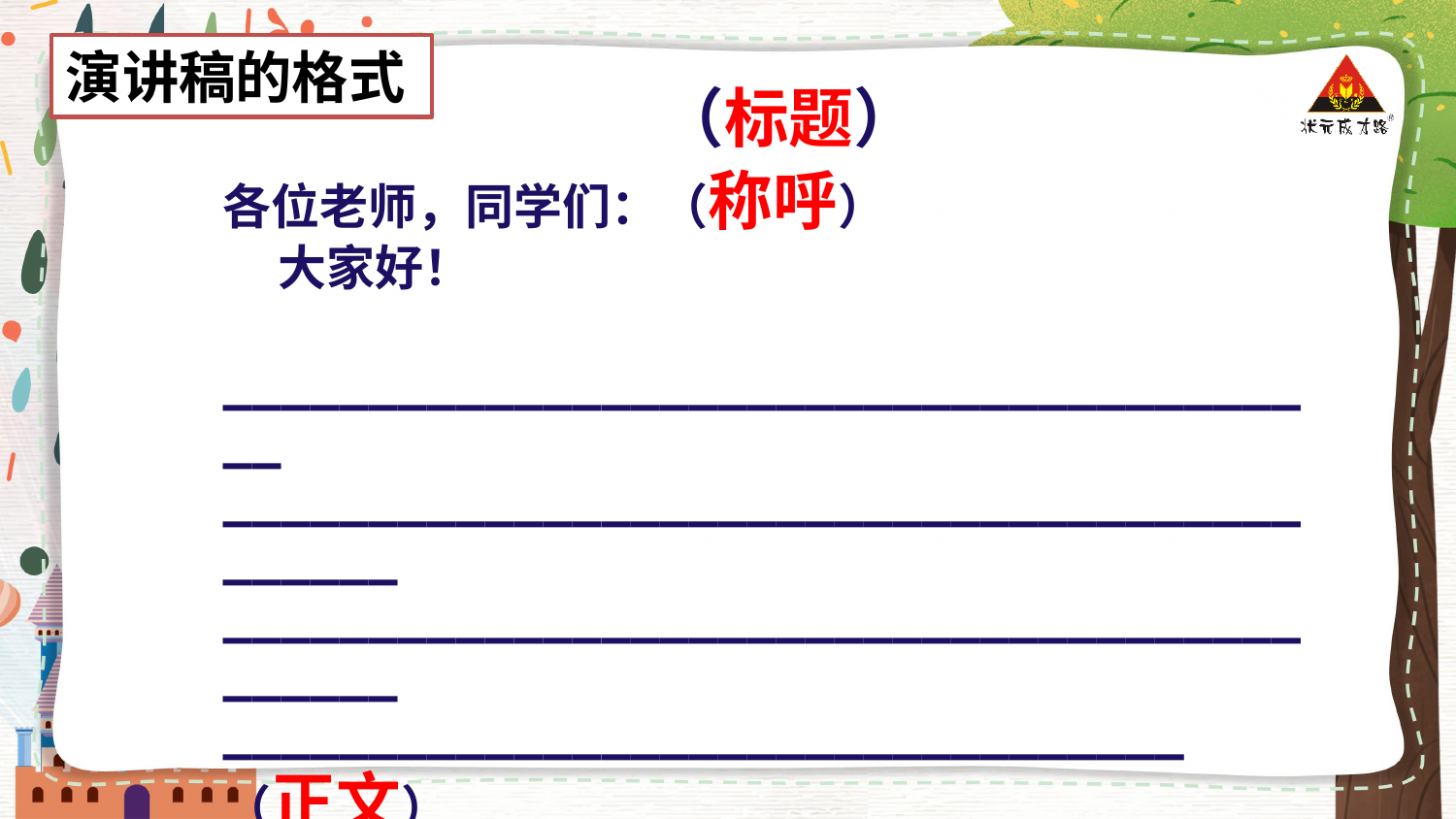

演讲稿的格式
（标题）
各位老师，同学们：（称呼）
    大家好！
    _______________________________________
___________________________________________
___________________________________________
_________________________________（正文）
    同学们，（倡导）______________________
___________________________________________
________________________________（结束语）